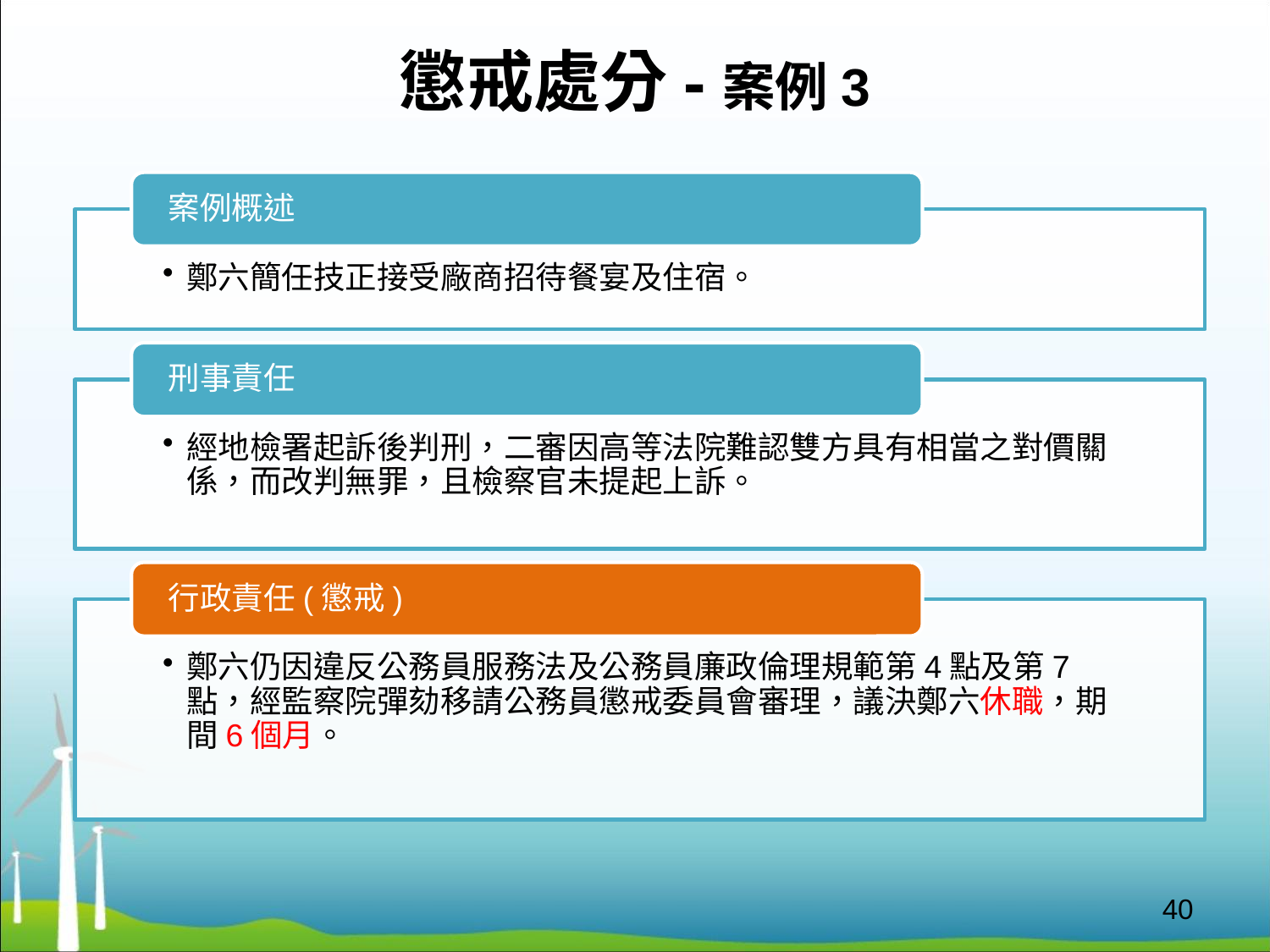

# 懲戒處分-案例3
鄭六簡任技正接受廠商招待餐宴及住宿。
案例概述
經地檢署起訴後判刑，二審因高等法院難認雙方具有相當之對價關係，而改判無罪，且檢察官未提起上訴。
刑事責任
鄭六仍因違反公務員服務法及公務員廉政倫理規範第4點及第7點，經監察院彈劾移請公務員懲戒委員會審理，議決鄭六休職，期間6個月。
行政責任(懲戒)
40